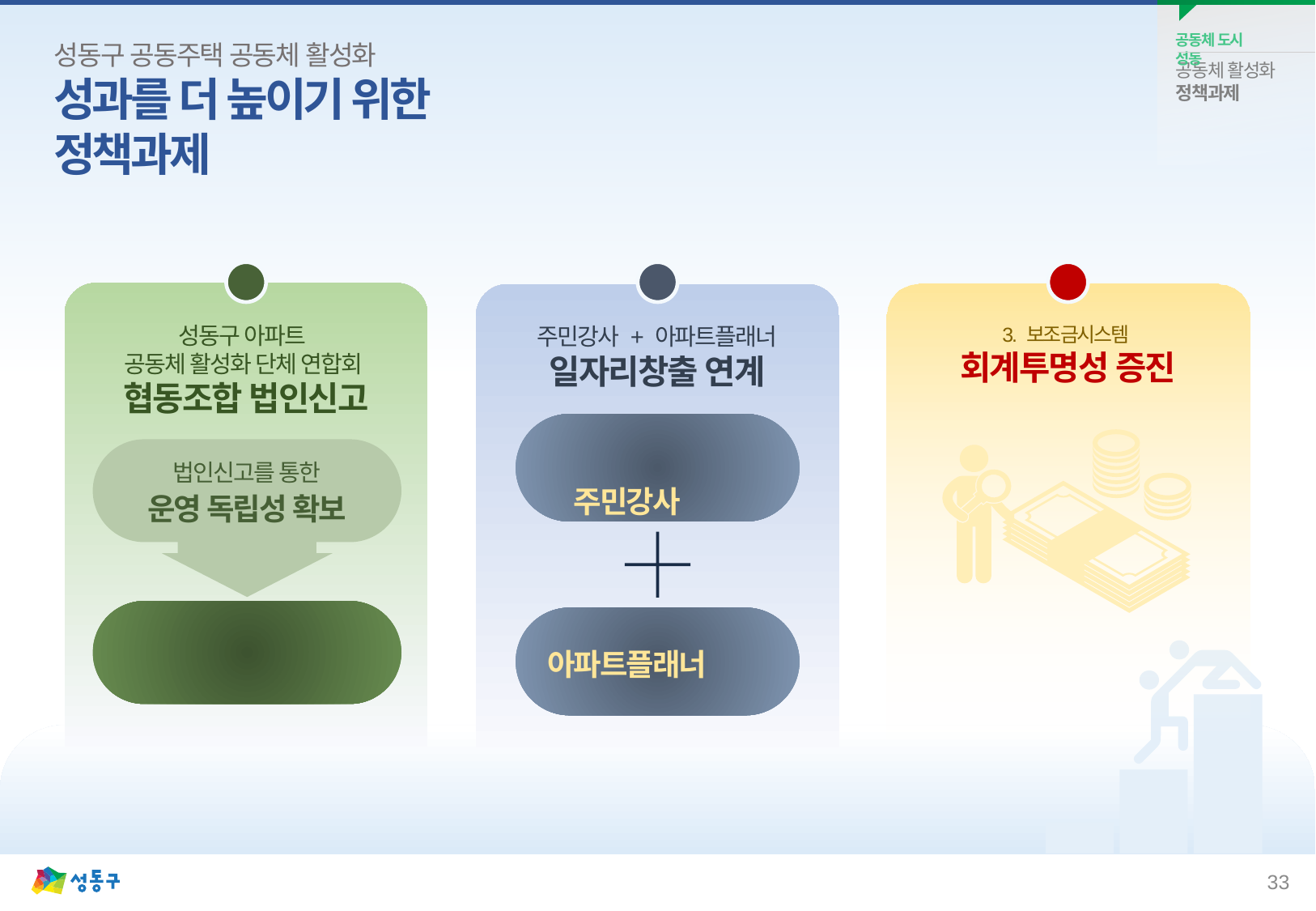

공동체 도시 성동
공동체 활성화 정책과제
성동구 공동주택 공동체 활성화
성과를 더 높이기 위한
정책과제
1
2
주민강사 + 아파트플래너
일자리창출 연계
리더양성 아카데미를 통한
주민강사 양성

아파트플래너 양성
3
성동구 아파트
공동체 활성화 단체 연합회
협동조합 법인신고
3. 보조금시스템
회계투명성 증진

법인신고를 통한
운영 독립성 확보

공동구매, 벤치마킹 등
도움 범위 확대

33